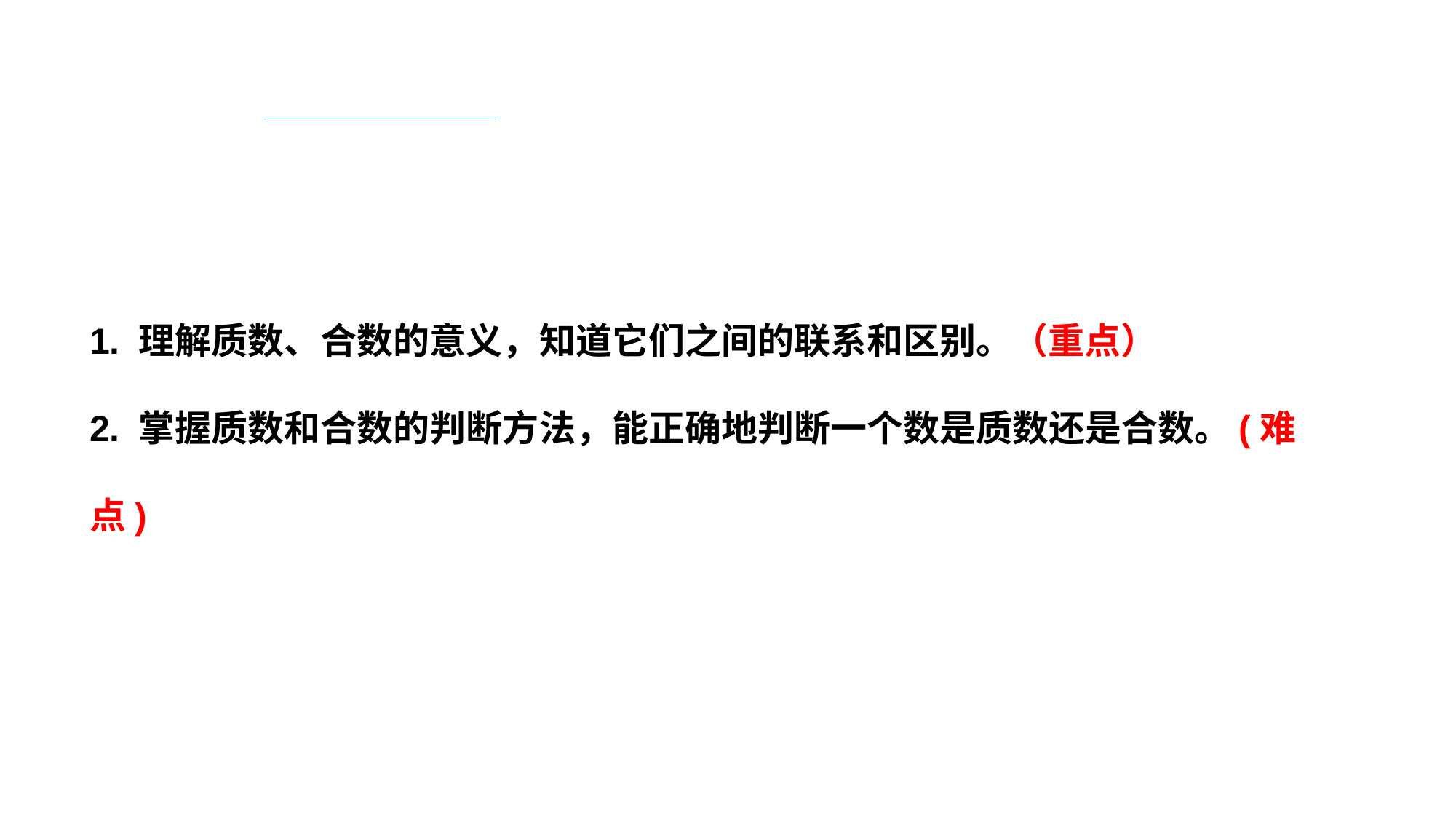

学习目标
1. 理解质数、合数的意义，知道它们之间的联系和区别。（重点）
2. 掌握质数和合数的判断方法，能正确地判断一个数是质数还是合数。(难点)